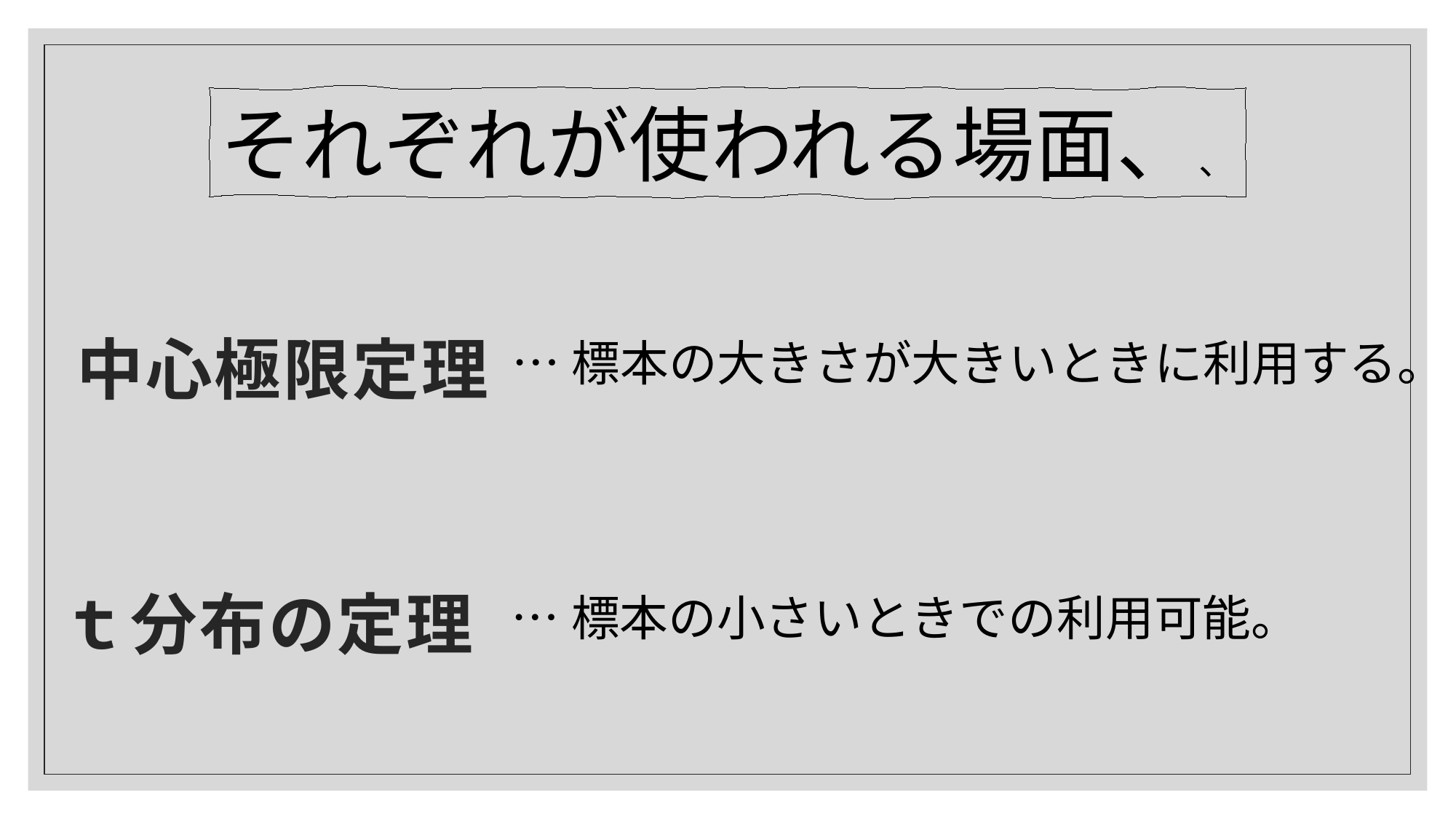

それぞれが使われる場面、、
# 中心極限定理
…標本の大きさが大きいときに利用する。
ｔ分布の定理
…標本の小さいときでの利用可能。